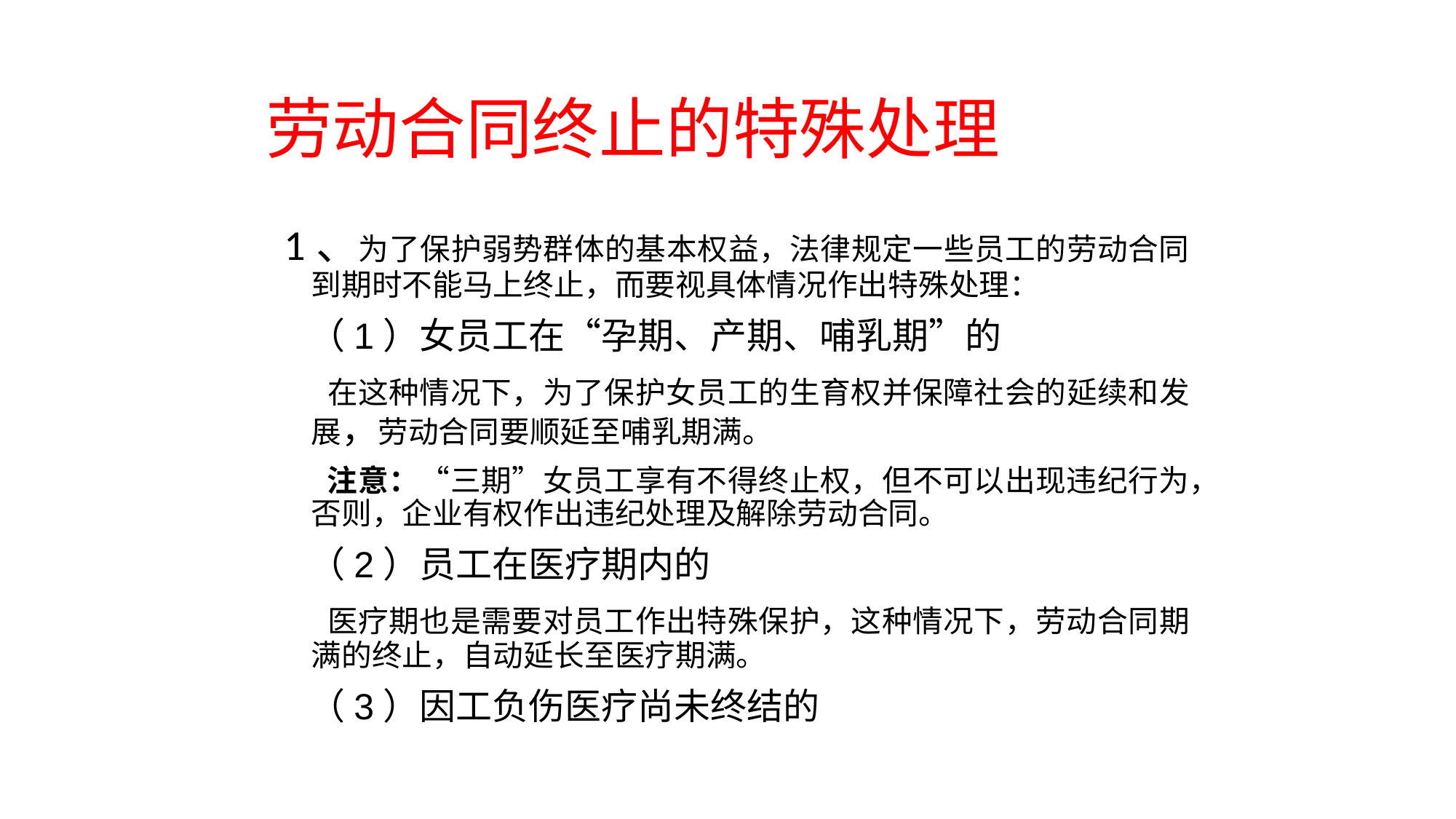

# 劳动合同终止的特殊处理
1、为了保护弱势群体的基本权益，法律规定一些员工的劳动合同到期时不能马上终止，而要视具体情况作出特殊处理：
  （1）女员工在“孕期、产期、哺乳期”的
    在这种情况下，为了保护女员工的生育权并保障社会的延续和发展，劳动合同要顺延至哺乳期满。
     注意：“三期”女员工享有不得终止权，但不可以出现违纪行为，否则，企业有权作出违纪处理及解除劳动合同。
  （2）员工在医疗期内的
    医疗期也是需要对员工作出特殊保护，这种情况下，劳动合同期满的终止，自动延长至医疗期满。
  （3）因工负伤医疗尚未终结的